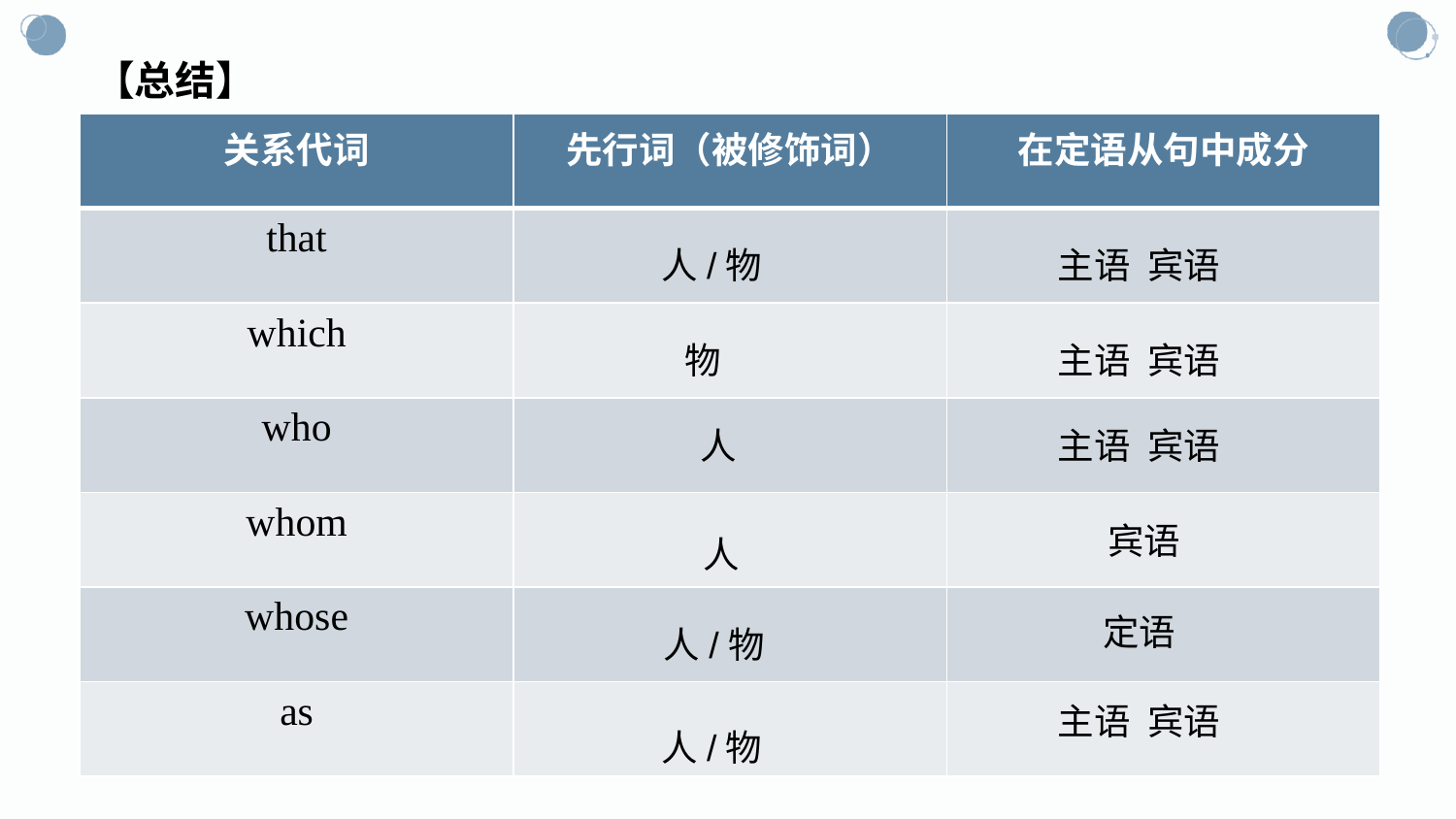

# 【总结】
| 关系代词 | 先行词（被修饰词） | 在定语从句中成分 |
| --- | --- | --- |
| that |  |  |
| which |  |  |
| who |  |  |
| whom |  |  |
| whose |  |  |
| as |  |  |
人/物
主语  宾语
      物
主语  宾语
     人
主语  宾语
     宾语
    人
        定语
人/物
主语  宾语
人/物